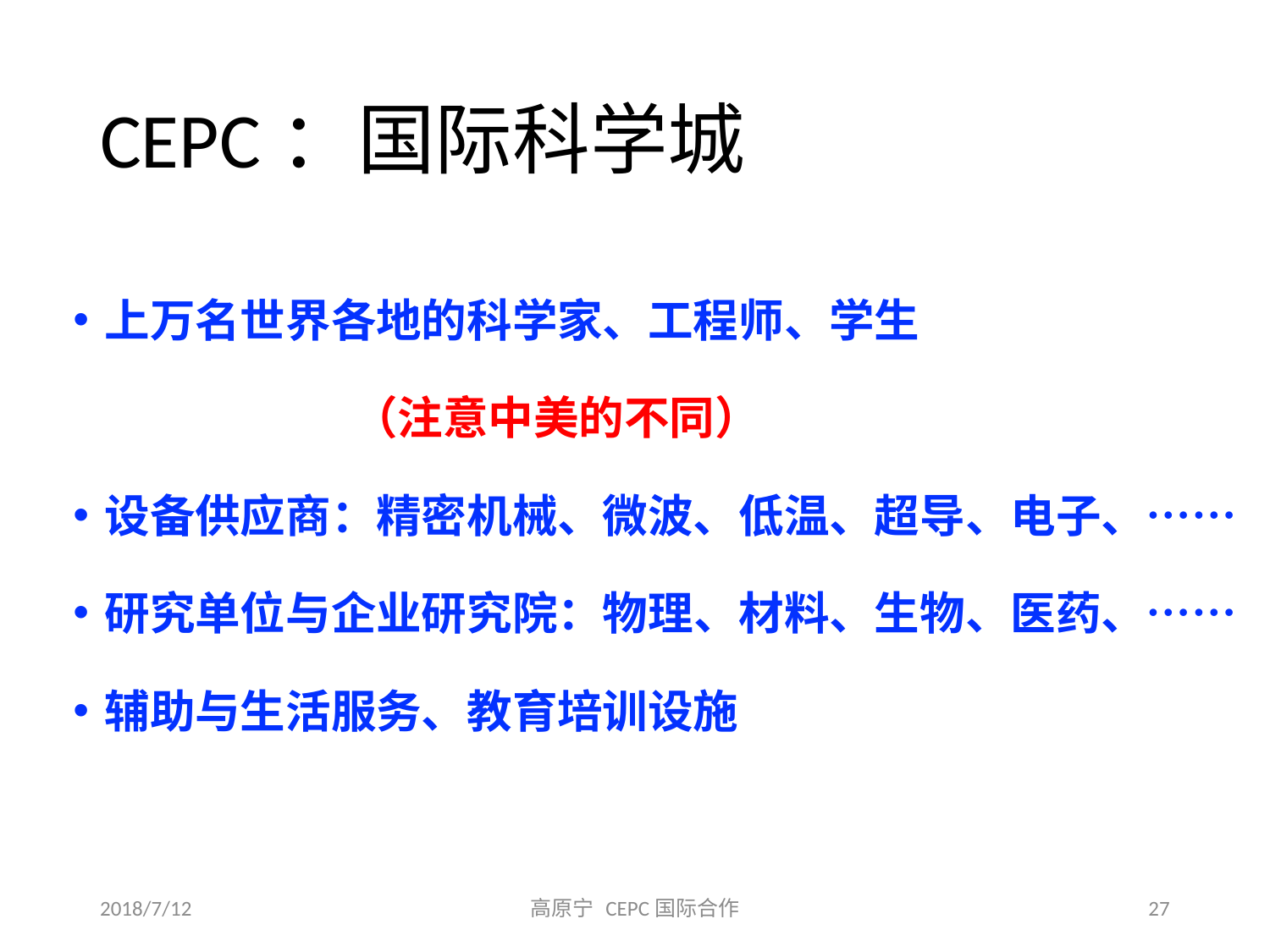

# CEPC：国际科学城
上万名世界各地的科学家、工程师、学生
                          （注意中美的不同）
设备供应商：精密机械、微波、低温、超导、电子、……
研究单位与企业研究院：物理、材料、生物、医药、……
辅助与生活服务、教育培训设施

2018/7/12
高原宁 CEPC国际合作
27